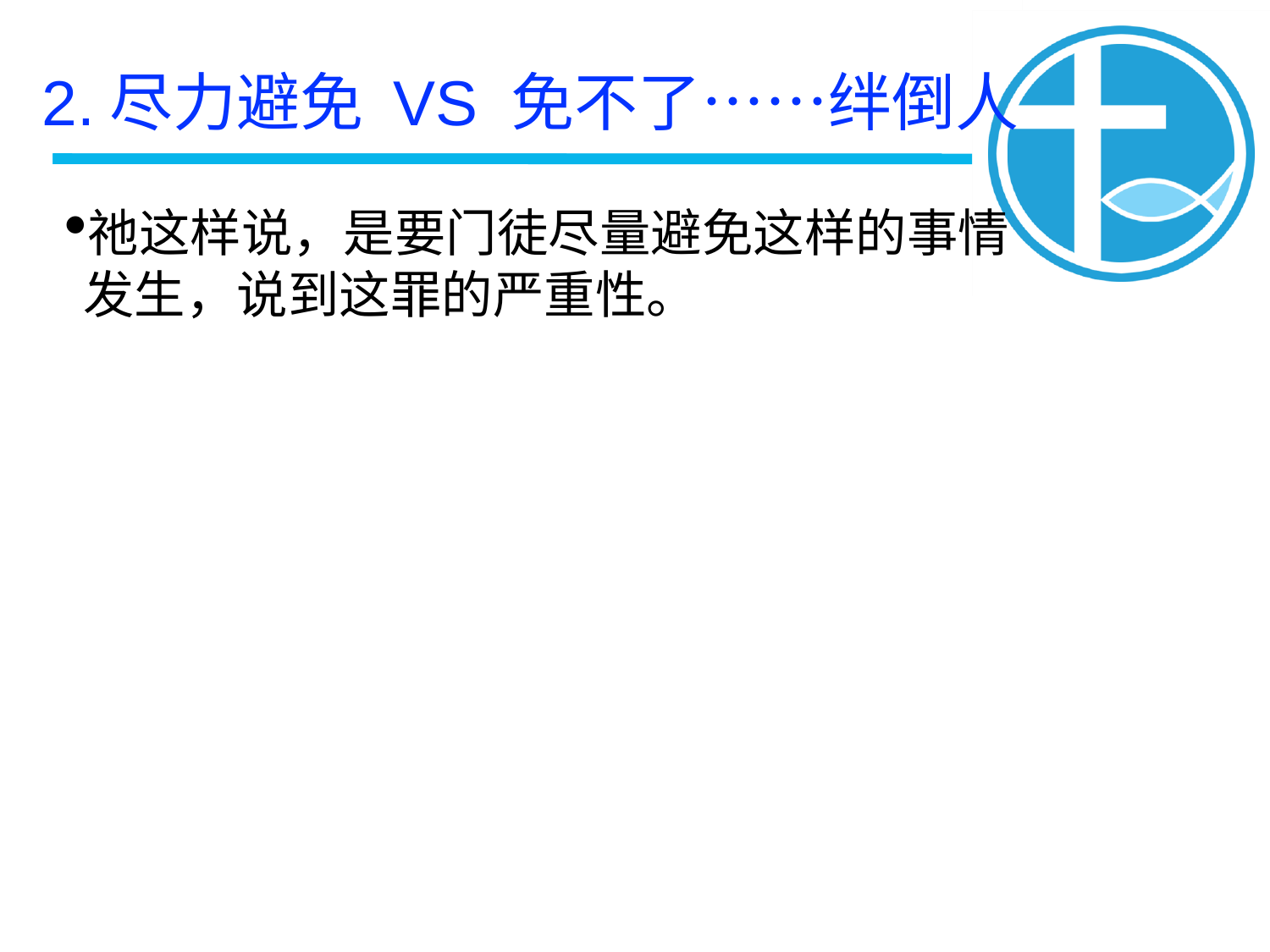

2.尽力避免 VS 免不了……绊倒人
祂这样说，是要门徒尽量避免这样的事情发生，说到这罪的严重性。